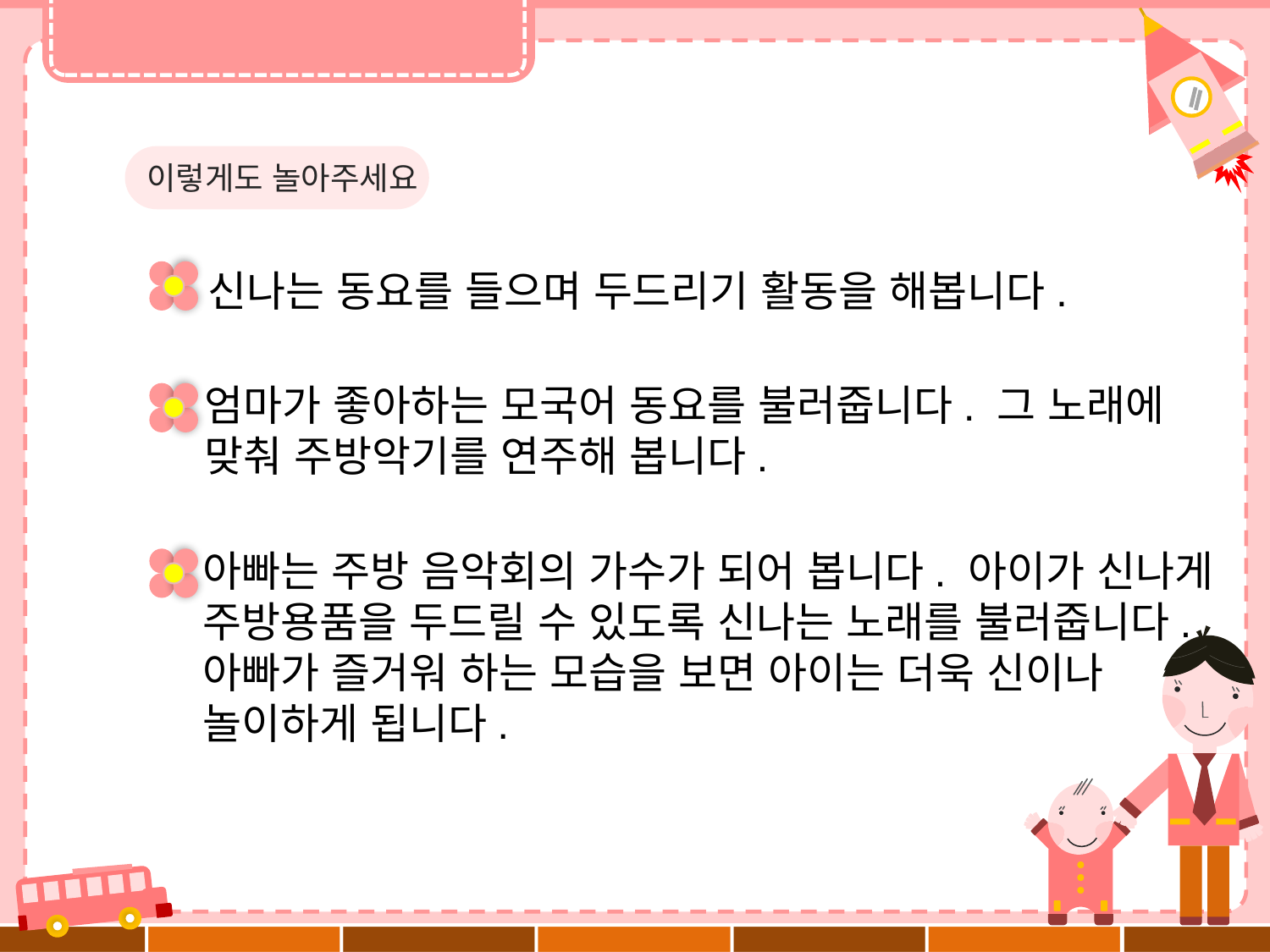

이렇게도 놀아주세요
신나는 동요를 들으며 두드리기 활동을 해봅니다.

엄마가 좋아하는 모국어 동요를 불러줍니다. 그 노래에
맞춰 주방악기를 연주해 봅니다.

아빠는 주방 음악회의 가수가 되어 봅니다. 아이가 신나게
주방용품을 두드릴 수 있도록 신나는 노래를 불러줍니다.
아빠가 즐거워 하는 모습을 보면 아이는 더욱 신이나
놀이하게 됩니다.